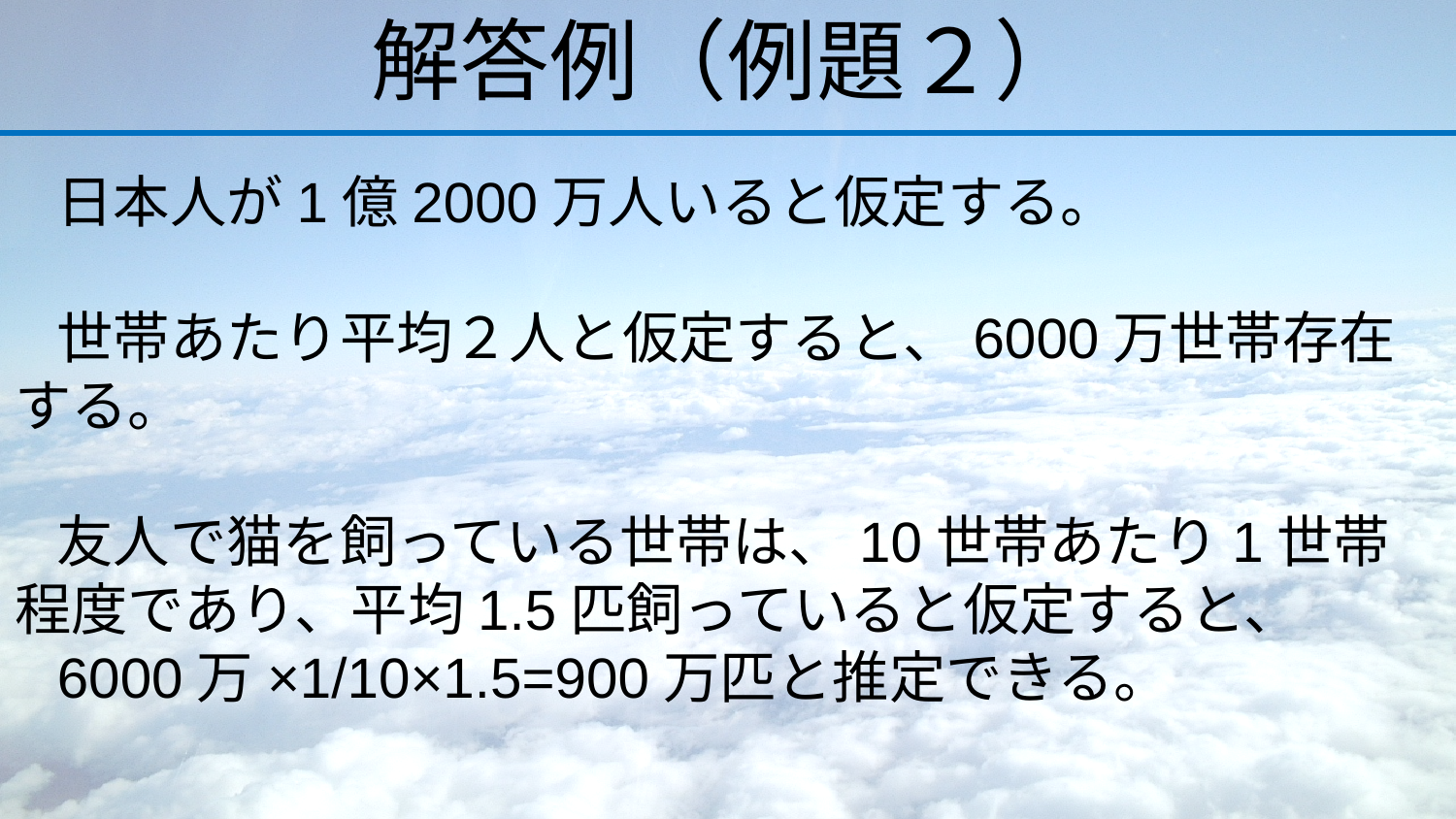

# 解答例（例題２）
日本人が1億2000万人いると仮定する。

世帯あたり平均２人と仮定すると、6000万世帯存在する。

友人で猫を飼っている世帯は、10世帯あたり1世帯程度であり、平均1.5匹飼っていると仮定すると、
6000万×1/10×1.5=900万匹と推定できる。